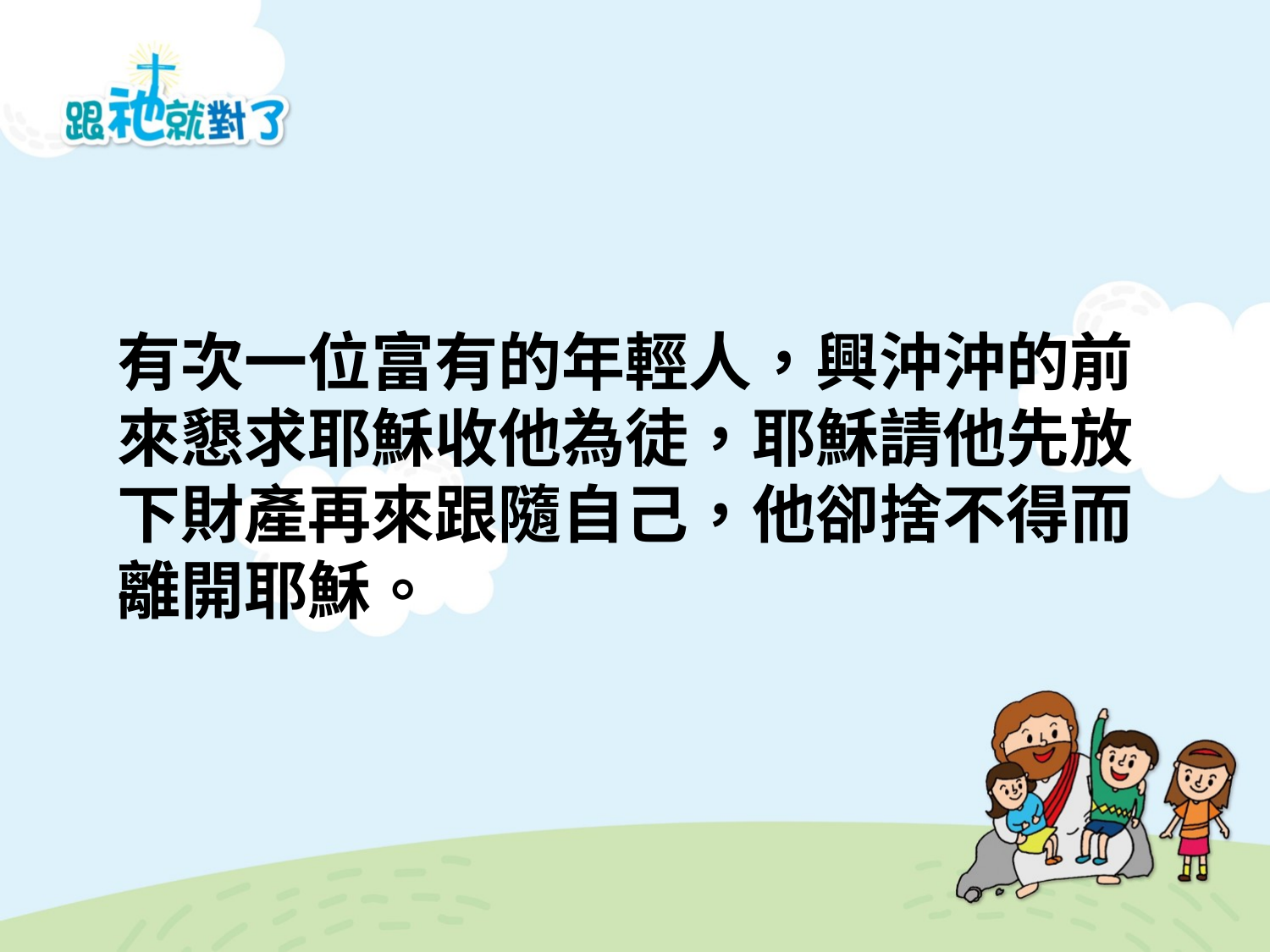

有次一位富有的年輕人，興沖沖的前來懇求耶穌收他為徒，耶穌請他先放下財產再來跟隨自己，他卻捨不得而離開耶穌。